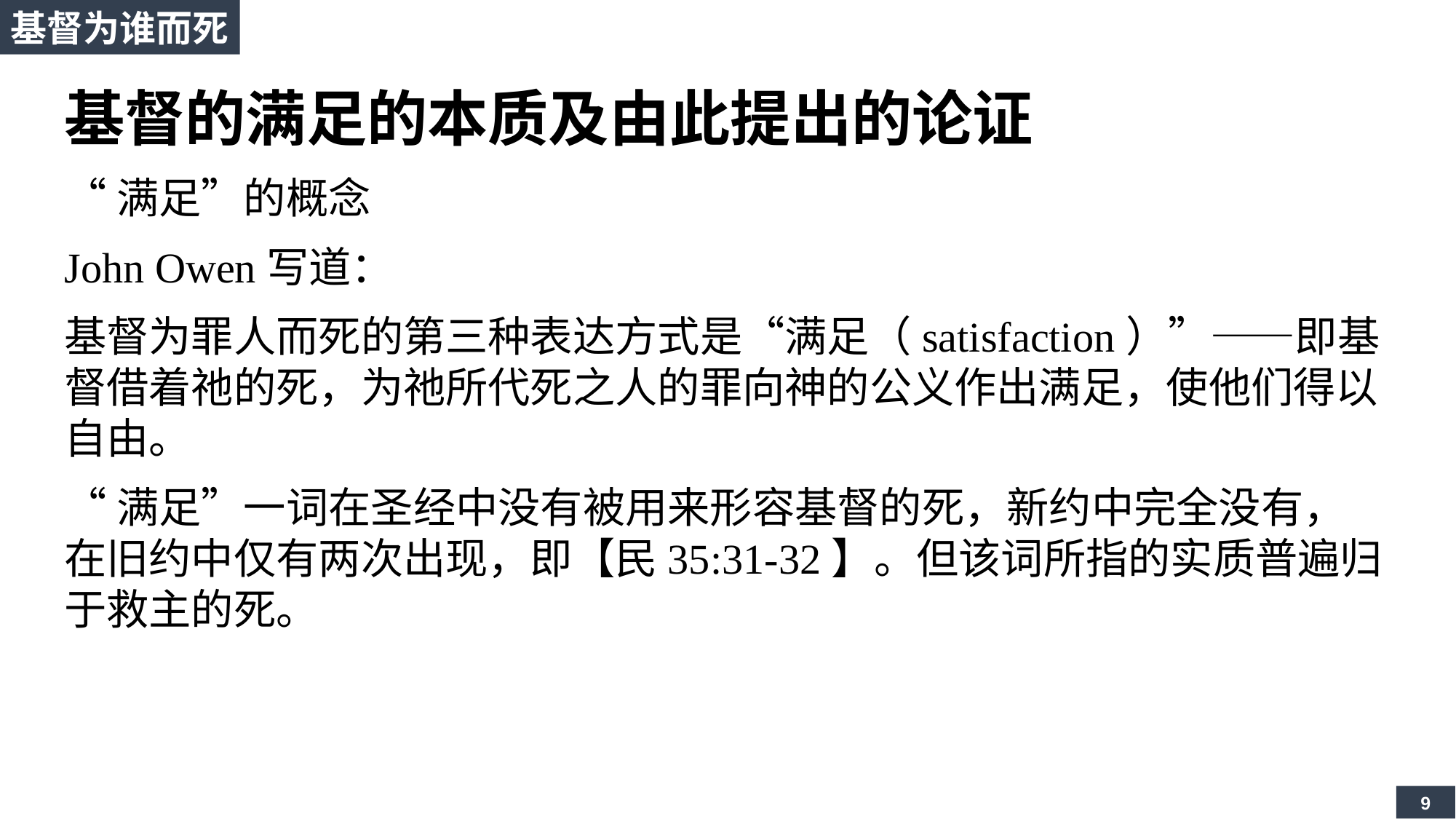

基督为谁而死
基督的满足的本质及由此提出的论证
“满足”的概念
John Owen写道：
基督为罪人而死的第三种表达方式是“满足（satisfaction）”——即基督借着祂的死，为祂所代死之人的罪向神的公义作出满足，使他们得以自由。
“满足”一词在圣经中没有被用来形容基督的死，新约中完全没有，在旧约中仅有两次出现，即【民35:31-32】。但该词所指的实质普遍归于救主的死。
9